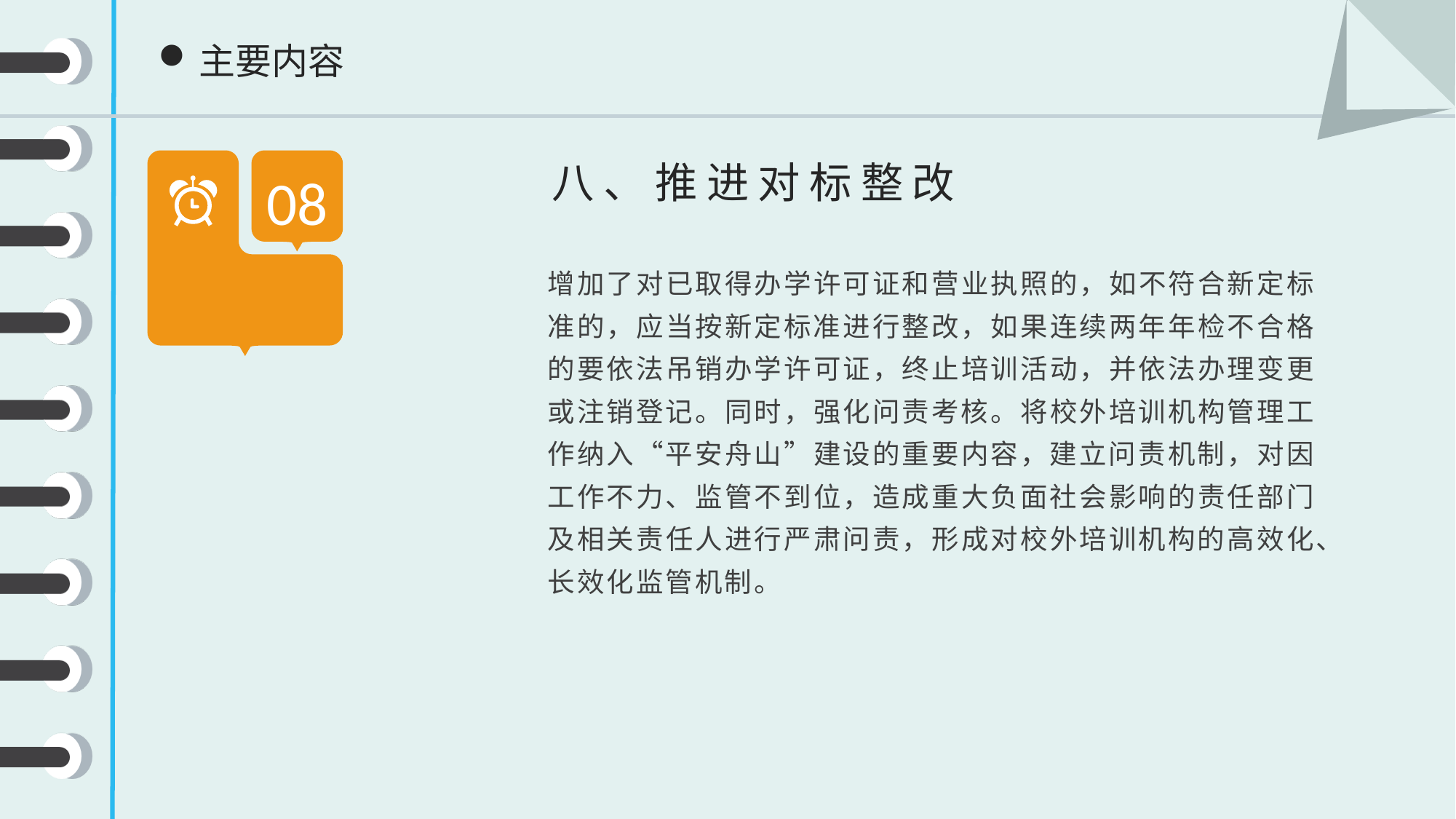

主要内容
八、推进对标整改

08

增加了对已取得办学许可证和营业执照的，如不符合新定标准的，应当按新定标准进行整改，如果连续两年年检不合格的要依法吊销办学许可证，终止培训活动，并依法办理变更或注销登记。同时，强化问责考核。将校外培训机构管理工作纳入“平安舟山”建设的重要内容，建立问责机制，对因工作不力、监管不到位，造成重大负面社会影响的责任部门及相关责任人进行严肃问责，形成对校外培训机构的高效化、长效化监管机制。